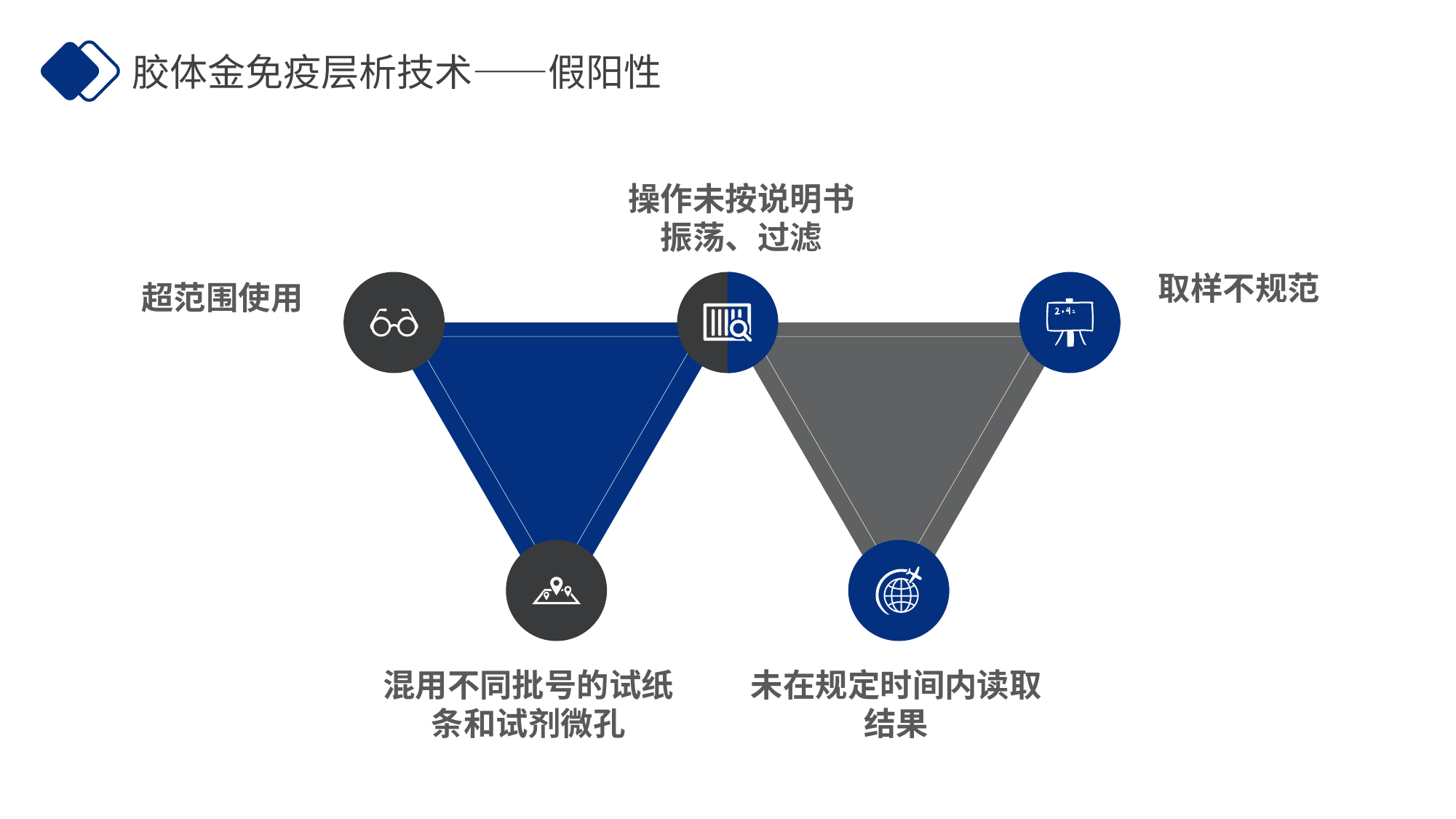

胶体金免疫层析技术——假阳性

操作未按说明书振荡、过滤
取样不规范

超范围使用

混用不同批号的试纸条和试剂微孔
未在规定时间内读取结果